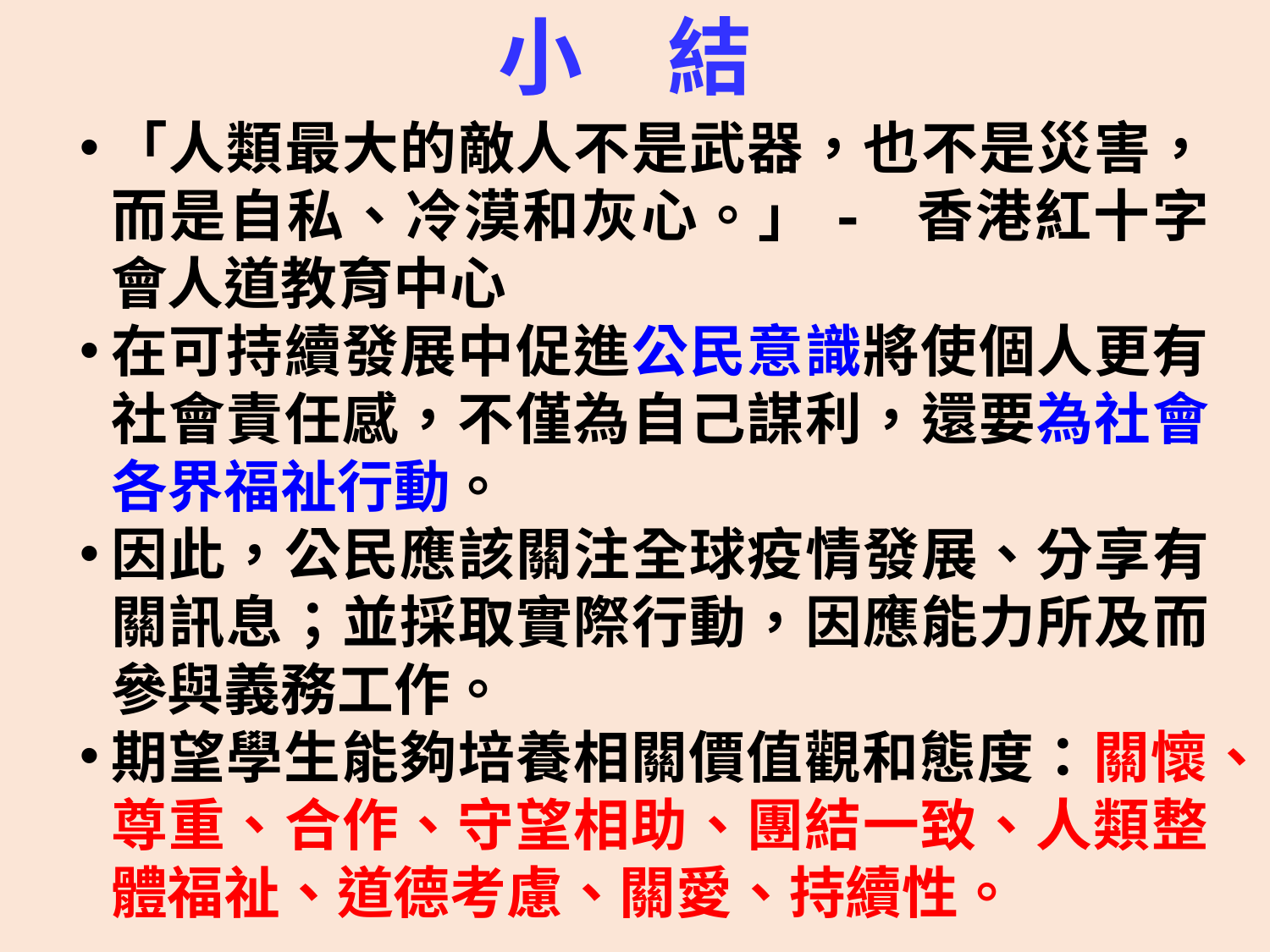

# 小　結
「人類最大的敵人不是武器，也不是災害，而是自私、冷漠和灰心。」- 香港紅十字會人道教育中心
在可持續發展中促進公民意識將使個人更有社會責任感，不僅為自己謀利，還要為社會各界福祉行動。
因此，公民應該關注全球疫情發展、分享有關訊息；並採取實際行動，因應能力所及而參與義務工作。
期望學生能夠培養相關價值觀和態度：關懷、尊重、合作、守望相助、團結一致、人類整體福祉、道德考慮、關愛、持續性。